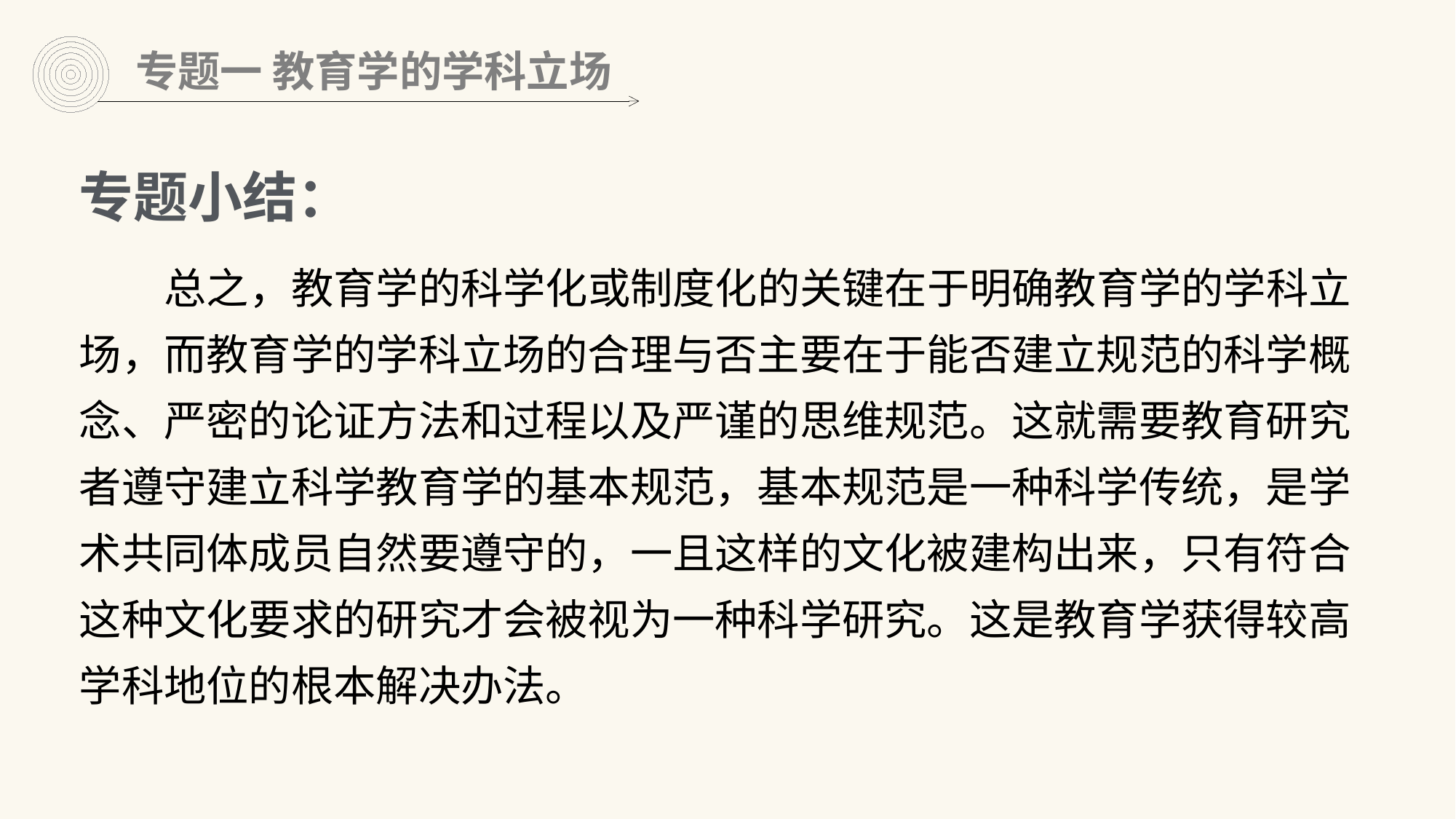

专题一 教育学的学科立场
专题小结：
总之，教育学的科学化或制度化的关键在于明确教育学的学科立场，而教育学的学科立场的合理与否主要在于能否建立规范的科学概念、严密的论证方法和过程以及严谨的思维规范。这就需要教育研究者遵守建立科学教育学的基本规范，基本规范是一种科学传统，是学术共同体成员自然要遵守的，一且这样的文化被建构出来，只有符合这种文化要求的研究才会被视为一种科学研究。这是教育学获得较高学科地位的根本解决办法。